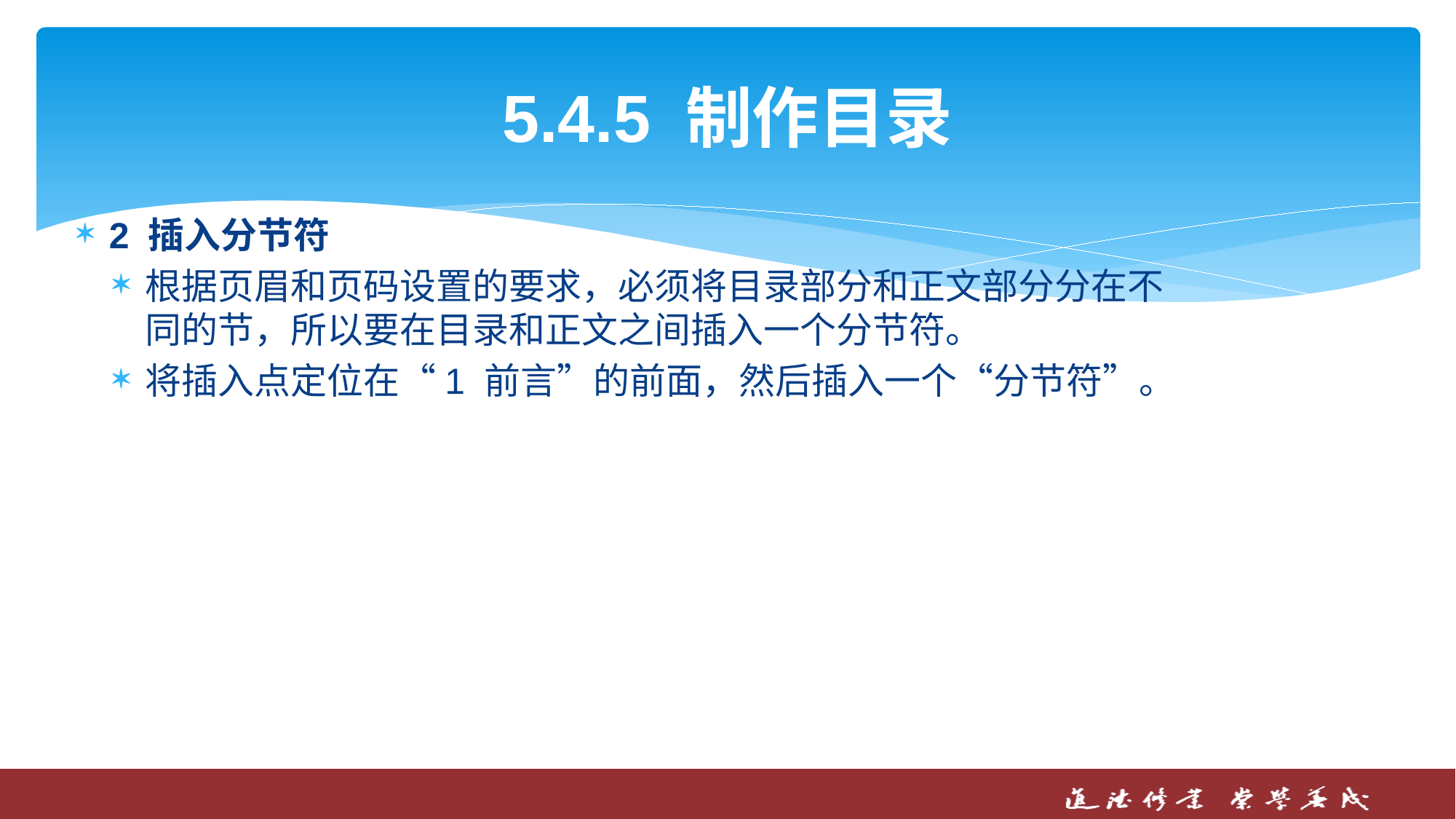

# 5.4.5 制作目录
2 插入分节符
根据页眉和页码设置的要求，必须将目录部分和正文部分分在不同的节，所以要在目录和正文之间插入一个分节符。
将插入点定位在“1 前言”的前面，然后插入一个“分节符”。